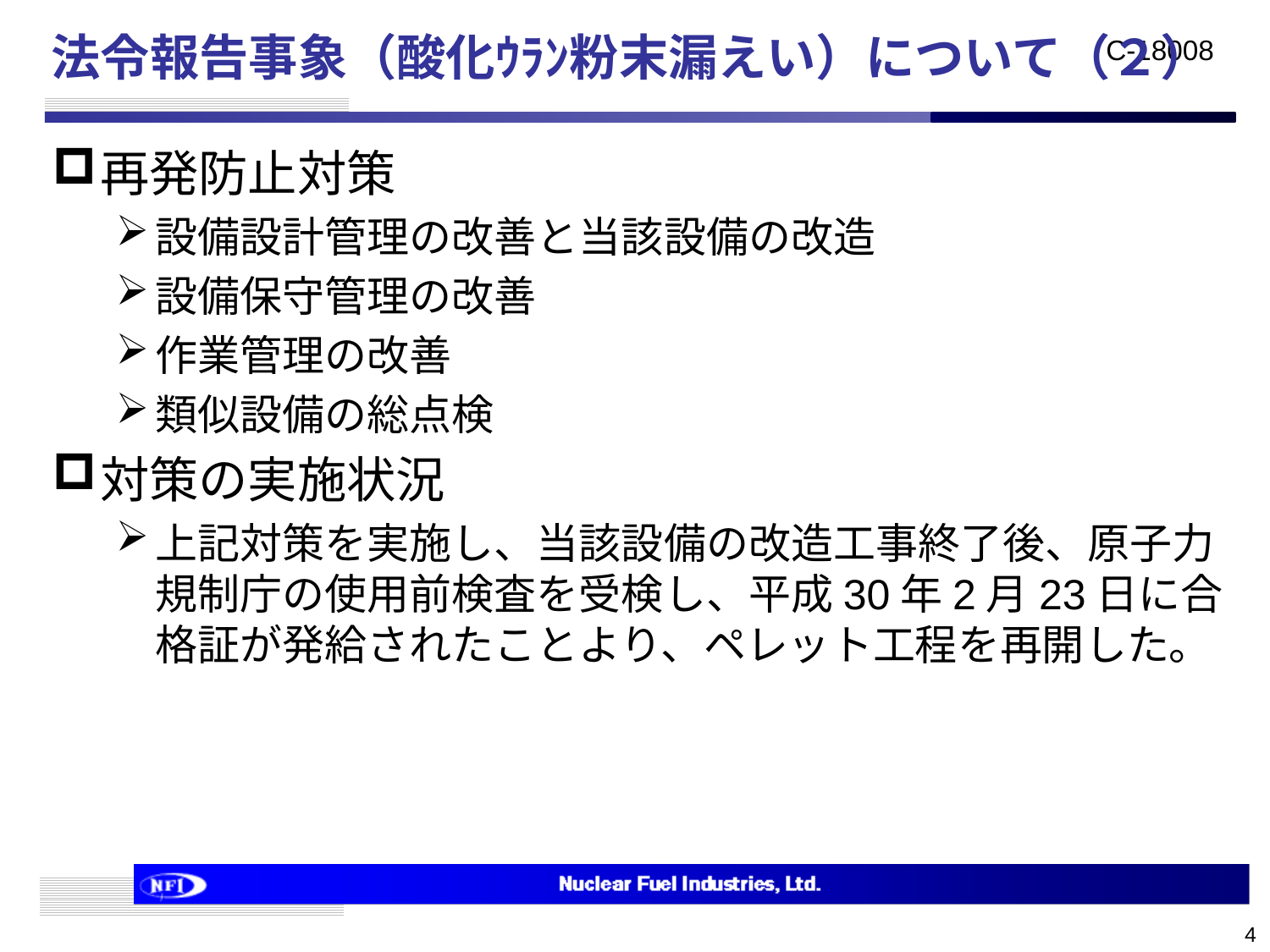

# 法令報告事象（酸化ｳﾗﾝ粉末漏えい）について（２）
再発防止対策
設備設計管理の改善と当該設備の改造
設備保守管理の改善
作業管理の改善
類似設備の総点検
対策の実施状況
上記対策を実施し、当該設備の改造工事終了後、原子力規制庁の使用前検査を受検し、平成30年2月23日に合格証が発給されたことより、ペレット工程を再開した。

4